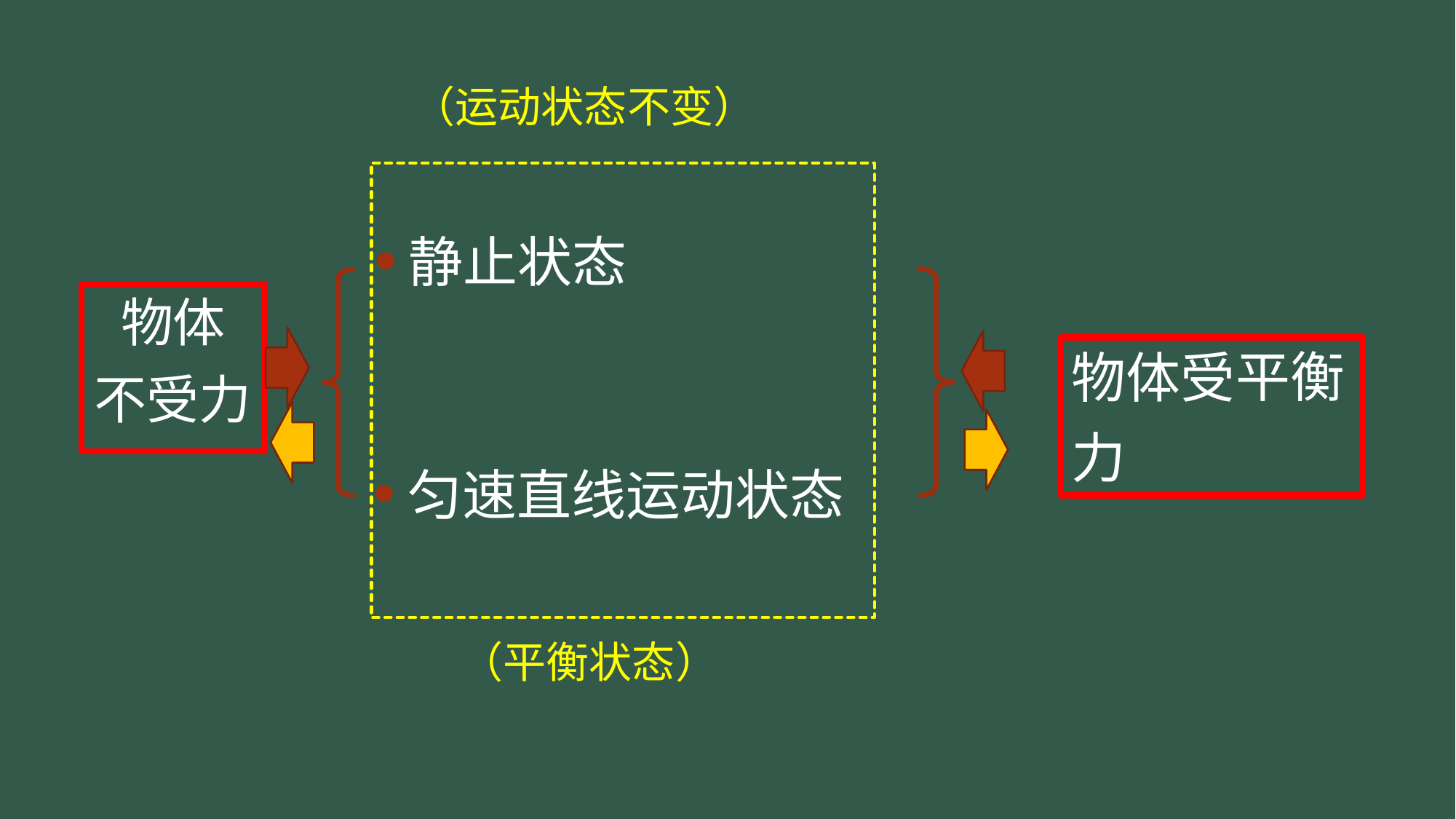

（运动状态不变）

静止状态

物体
不受力

平衡
物体受
力

匀速直线运动状态
（平衡状态）